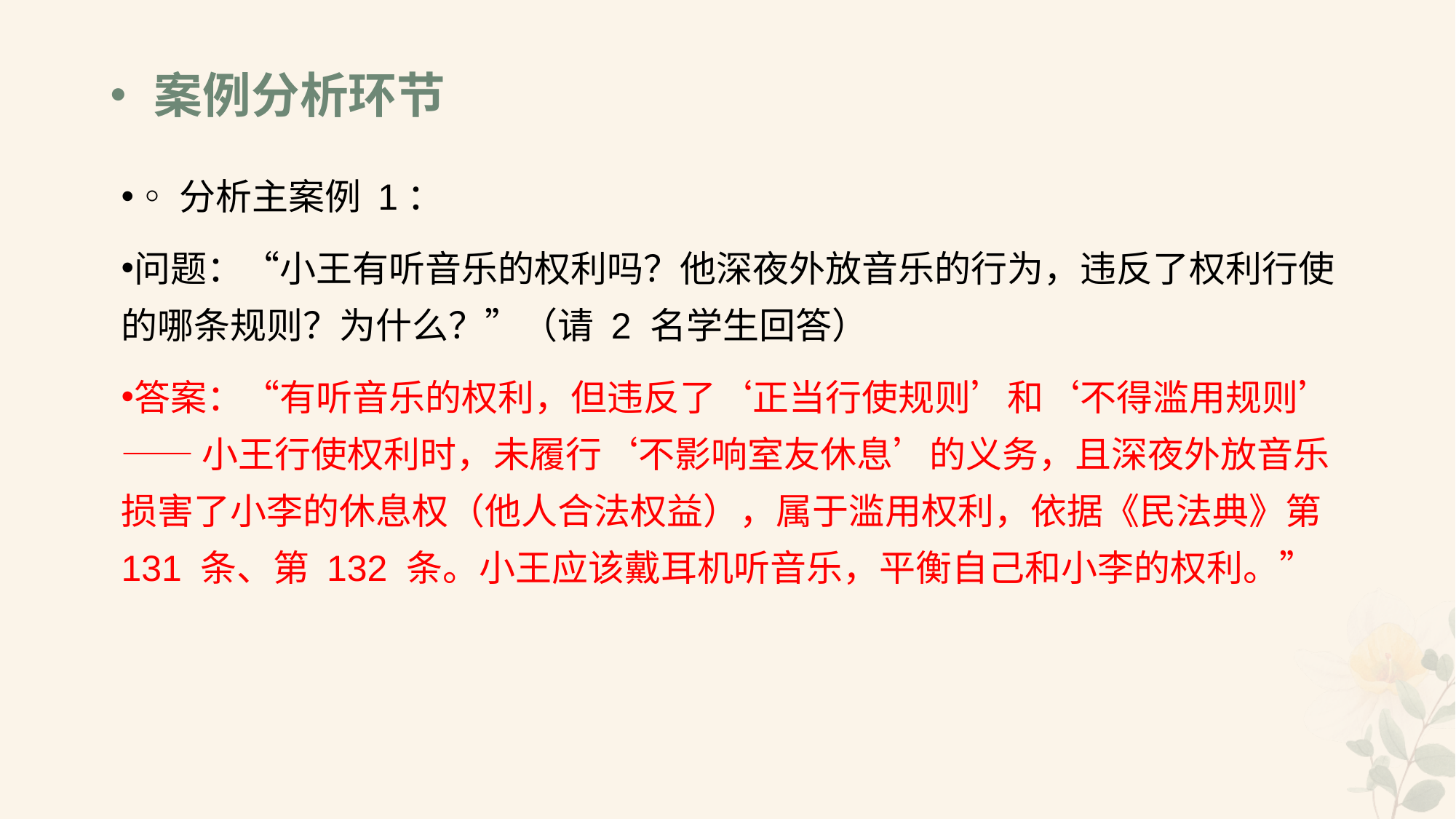

# •案例分析环节
◦分析主案例 1：
问题：“小王有听音乐的权利吗？他深夜外放音乐的行为，违反了权利行使的哪条规则？为什么？”（请 2 名学生回答）
答案：“有听音乐的权利，但违反了‘正当行使规则’和‘不得滥用规则’—— 小王行使权利时，未履行‘不影响室友休息’的义务，且深夜外放音乐损害了小李的休息权（他人合法权益），属于滥用权利，依据《民法典》第 131 条、第 132 条。小王应该戴耳机听音乐，平衡自己和小李的权利。”